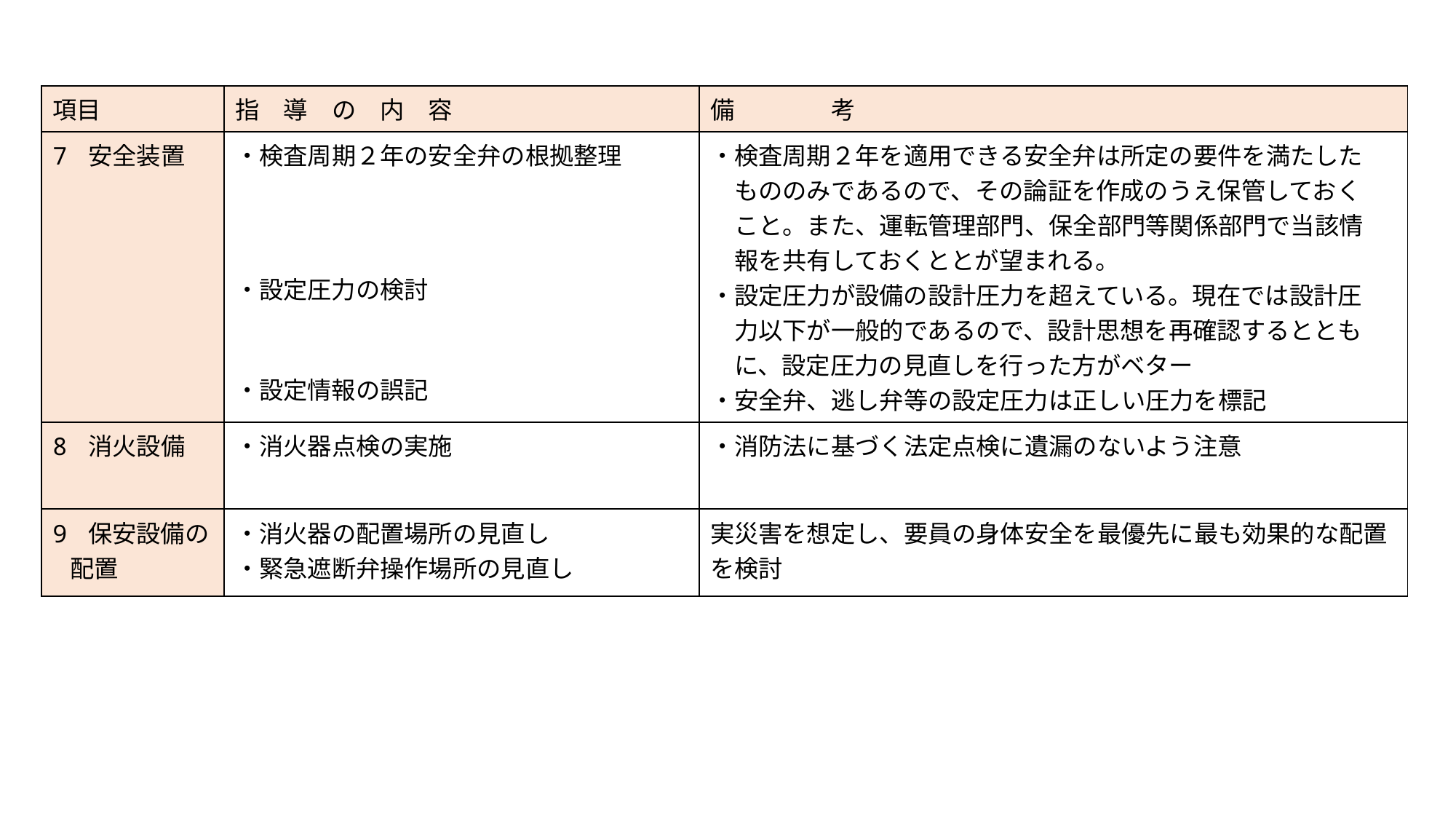

| 項目 | 指　導　の　内　容 | 備　　　　考 |
| --- | --- | --- |
| 7 安全装置 | ・検査周期２年の安全弁の根拠整理 ・設定圧力の検討 ・設定情報の誤記 | ・検査周期２年を適用できる安全弁は所定の要件を満たした 　もののみであるので、その論証を作成のうえ保管しておく 　こと。また、運転管理部門、保全部門等関係部門で当該情 　報を共有しておくととが望まれる。 ・設定圧力が設備の設計圧力を超えている。現在では設計圧 　力以下が一般的であるので、設計思想を再確認するととも 　に、設定圧力の見直しを行った方がベター ・安全弁、逃し弁等の設定圧力は正しい圧力を標記 |
| 8 消火設備 | ・消火器点検の実施 | ・消防法に基づく法定点検に遺漏のないよう注意 |
| 9 保安設備の 配置 | ・消火器の配置場所の見直し ・緊急遮断弁操作場所の見直し | 実災害を想定し、要員の身体安全を最優先に最も効果的な配置を検討 |